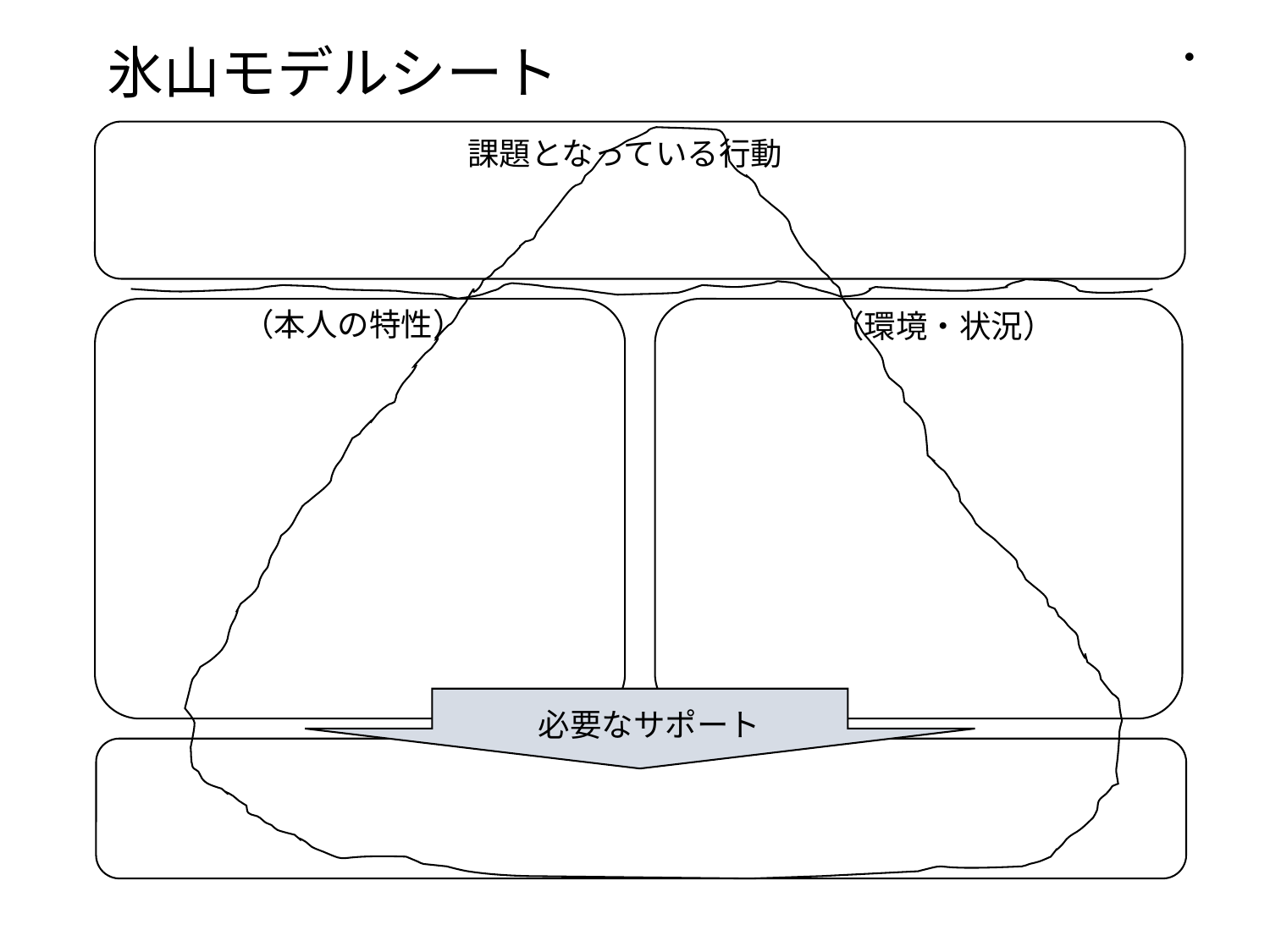

氷山モデルシート
●

課題となっている行動

（本人の特性）

（環境・状況）

必要なサポート